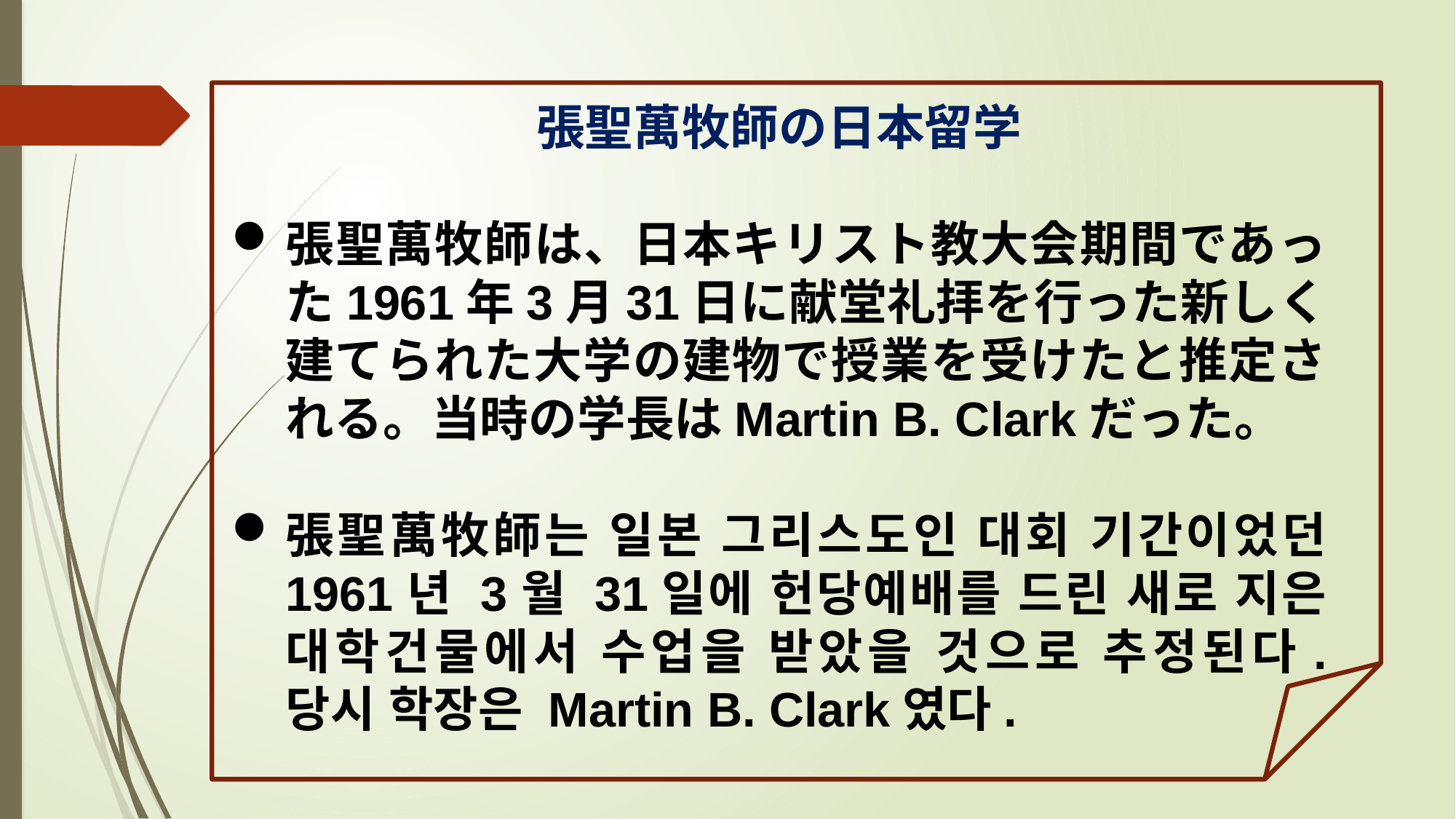

張聖萬牧師の日本留学

張聖萬牧師は、日本キリスト教大会期間であった1961年3月31日に献堂礼拝を行った新しく建てられた大学の建物で授業を受けたと推定される。当時の学長はMartin B. Clarkだった。

張聖萬牧師는 일본 그리스도인 대회 기간이었던 1961년 3월 31일에 헌당예배를 드린 새로 지은 대학건물에서 수업을 받았을 것으로 추정된다. 당시 학장은 Martin B. Clark였다.